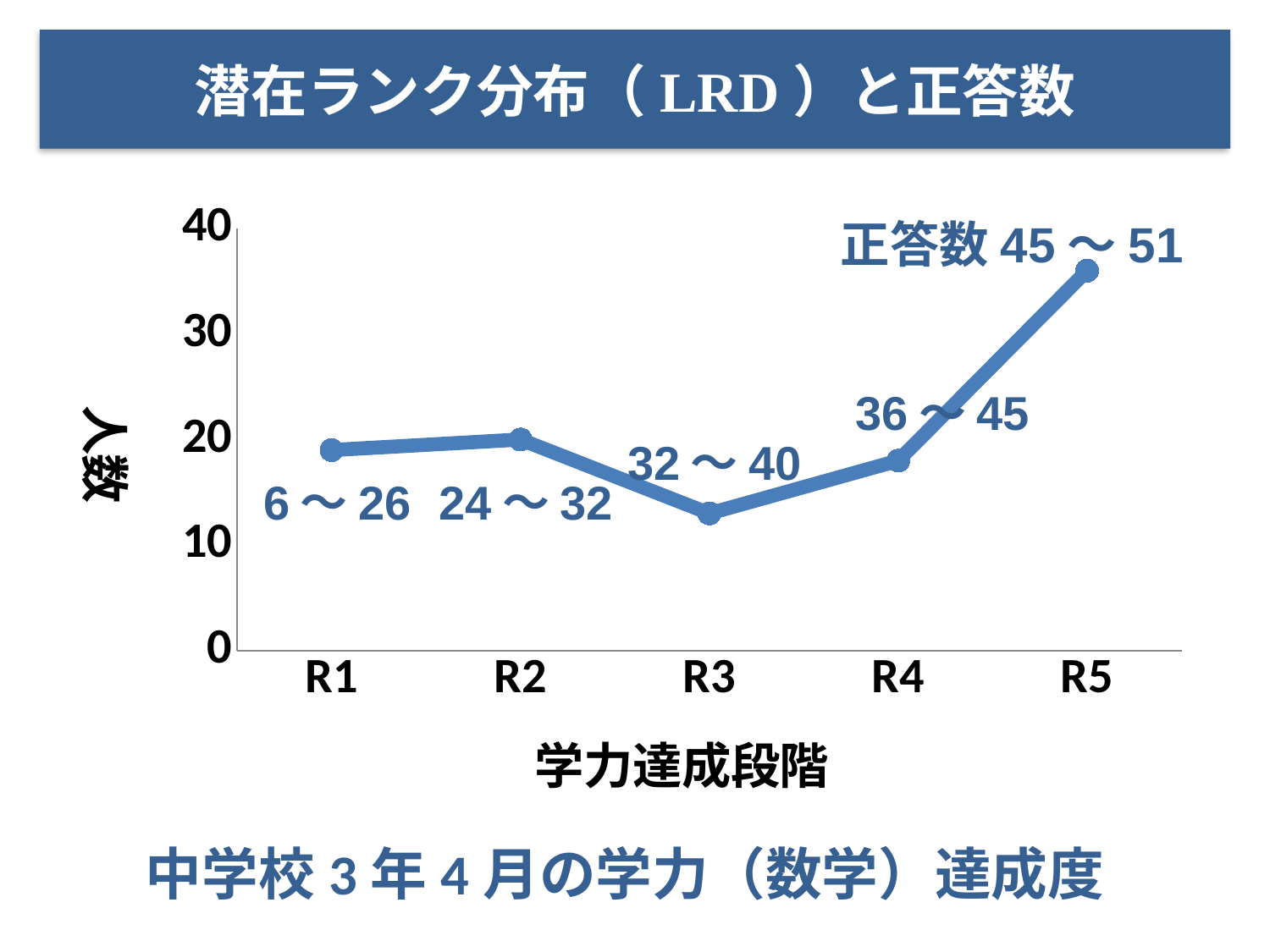

# 潜在ランク分布（LRD）と正答数

### Chart

| Category |  |
|---|---|
| R1 | 19.0 |
| R2 | 20.0 |
| R3 | 13.0 |
| R4 | 18.0 |
| R5 | 36.0 |
正答数45～51
36～45
32～40
6～26
24～32
中学校3年4月の学力（数学）達成度